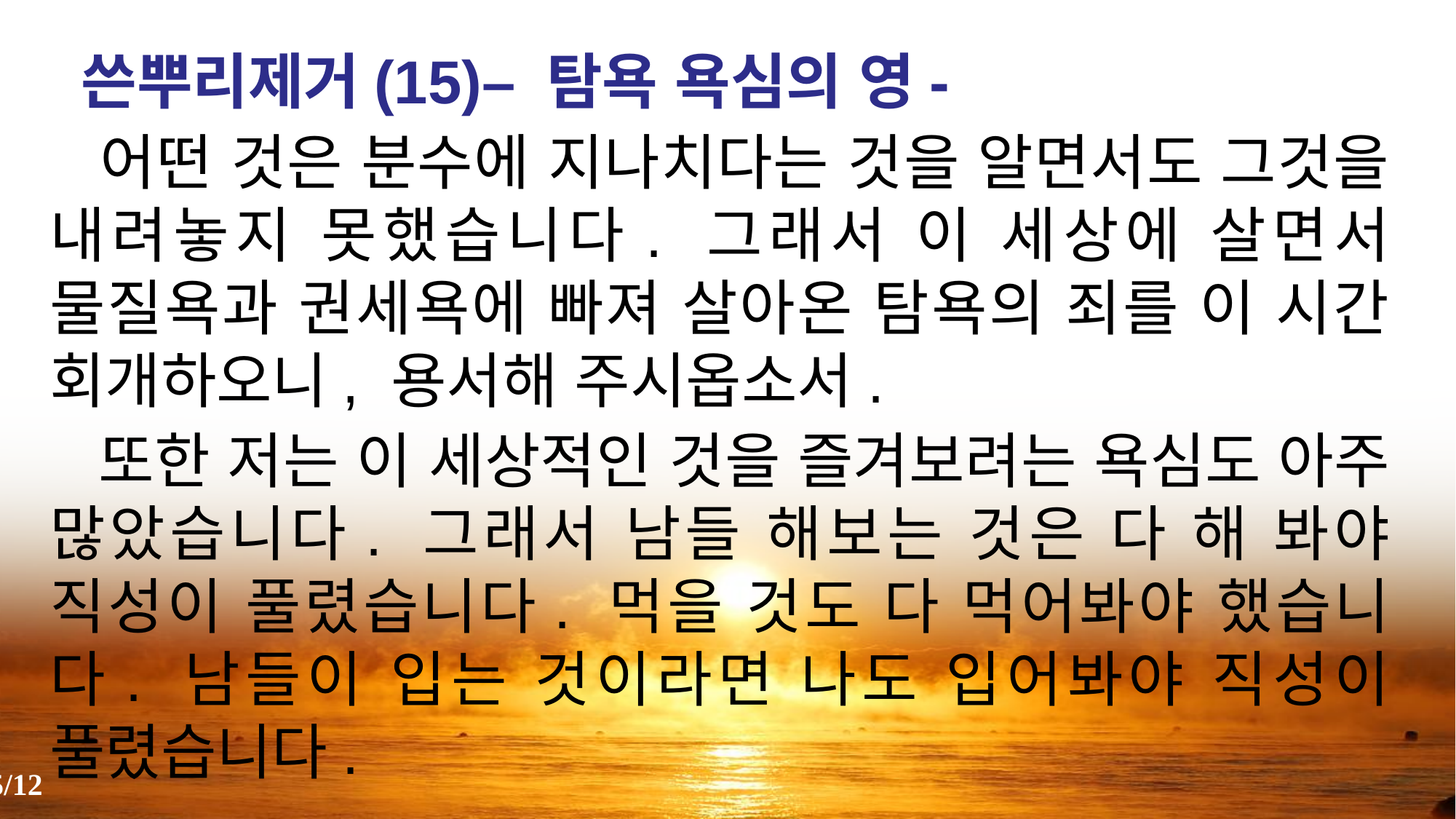

쓴뿌리제거(15)– 탐욕 욕심의 영-
  어떤 것은 분수에 지나치다는 것을 알면서도 그것을 내려놓지 못했습니다. 그래서 이 세상에 살면서 물질욕과 권세욕에 빠져 살아온 탐욕의 죄를 이 시간 회개하오니, 용서해 주시옵소서.
  또한 저는 이 세상적인 것을 즐겨보려는 욕심도 아주 많았습니다. 그래서 남들 해보는 것은 다 해 봐야 직성이 풀렸습니다. 먹을 것도 다 먹어봐야 했습니다. 남들이 입는 것이라면 나도 입어봐야 직성이 풀렸습니다.